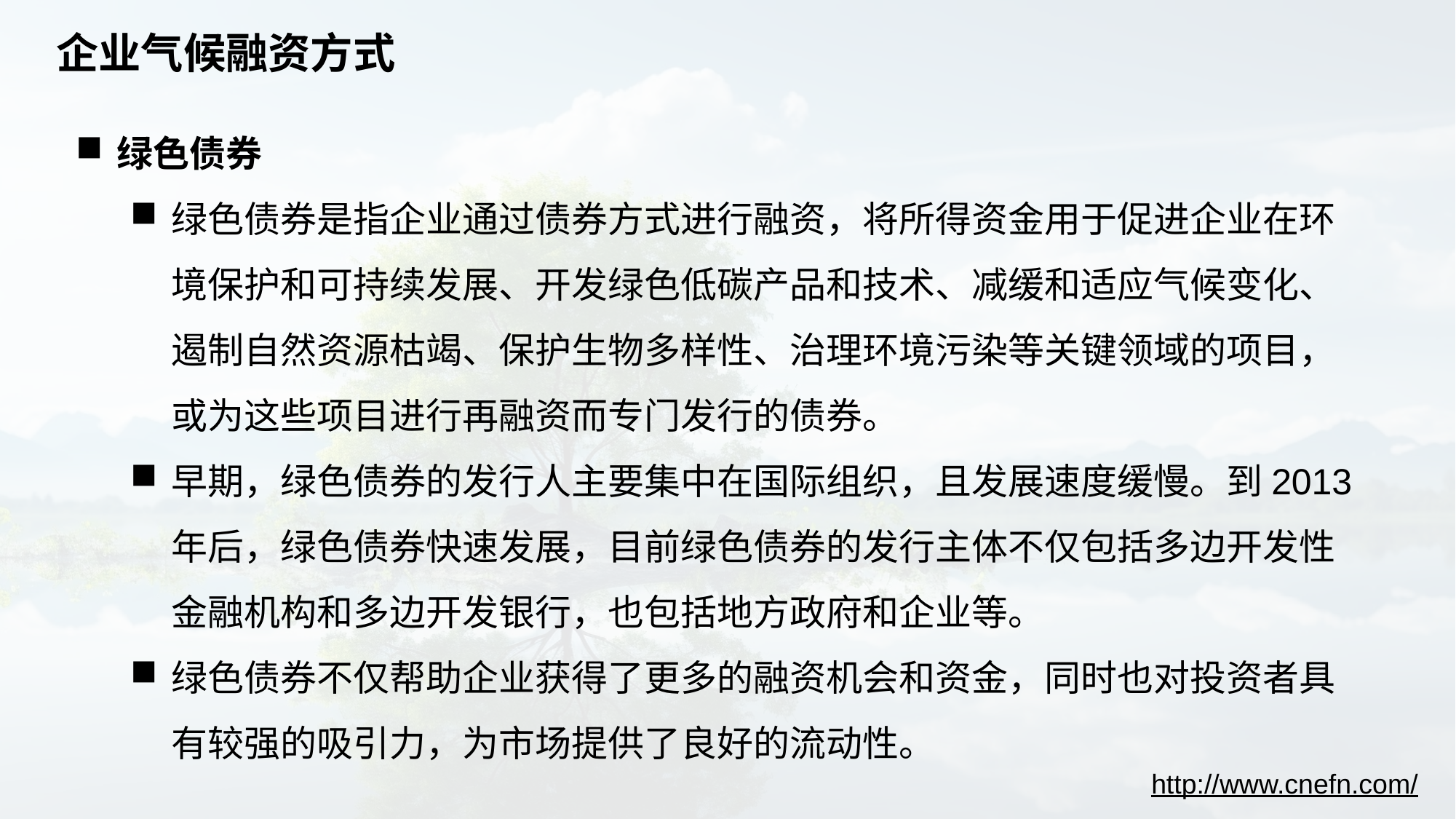

# 企业气候融资方式
绿色债券
绿色债券是指企业通过债券方式进行融资，将所得资金用于促进企业在环境保护和可持续发展、开发绿色低碳产品和技术、减缓和适应气候变化、遏制自然资源枯竭、保护生物多样性、治理环境污染等关键领域的项目，或为这些项目进行再融资而专门发行的债券。
早期，绿色债券的发行人主要集中在国际组织，且发展速度缓慢。到2013年后，绿色债券快速发展，目前绿色债券的发行主体不仅包括多边开发性金融机构和多边开发银行，也包括地方政府和企业等。
绿色债券不仅帮助企业获得了更多的融资机会和资金，同时也对投资者具有较强的吸引力，为市场提供了良好的流动性。